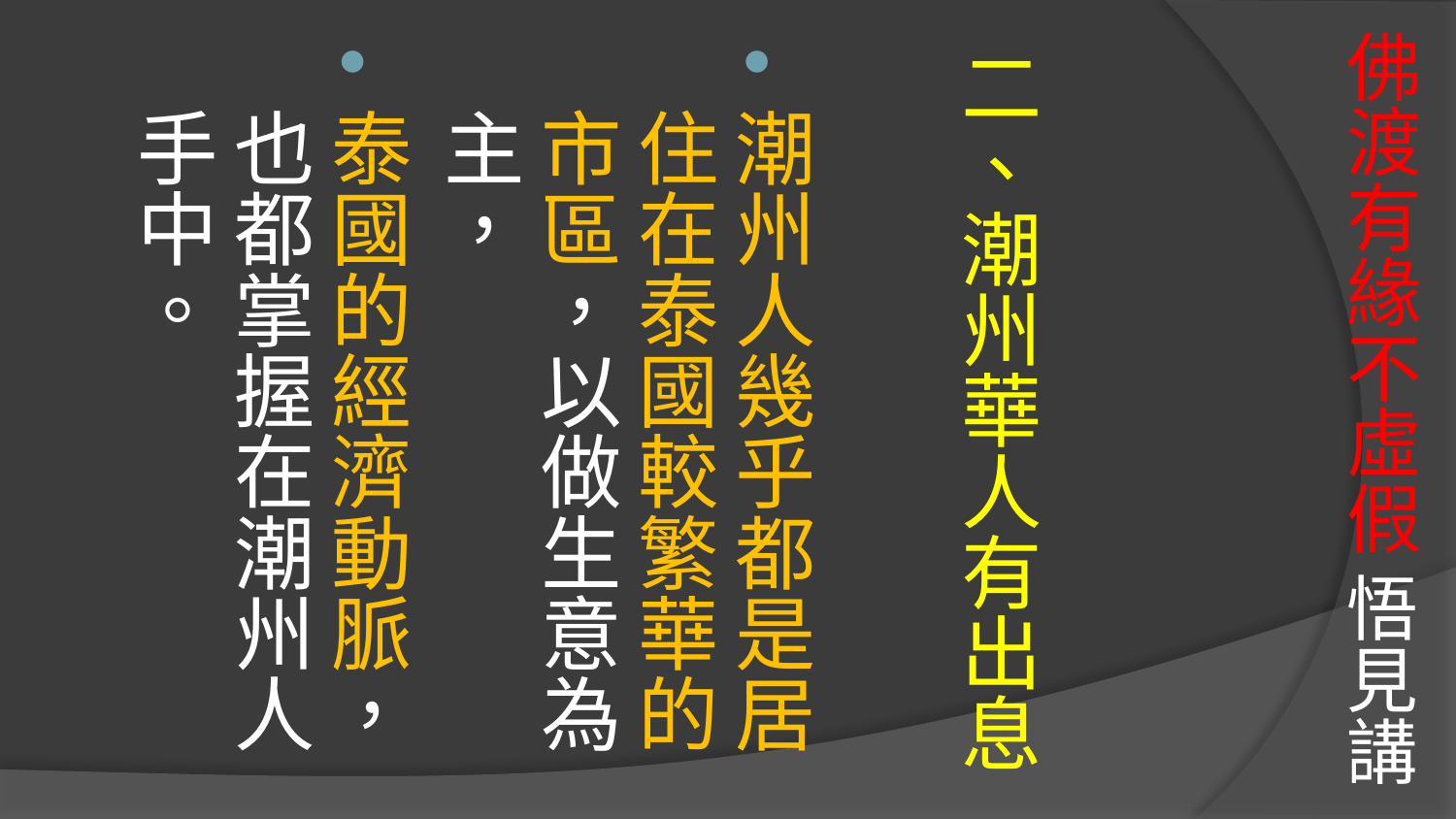

# 佛渡有緣不虛假 悟見講
二、潮州華人有出息

潮州人幾乎都是居住在泰國較繁華的市區，以做生意為主，
泰國的經濟動脈，也都掌握在潮州人手中。